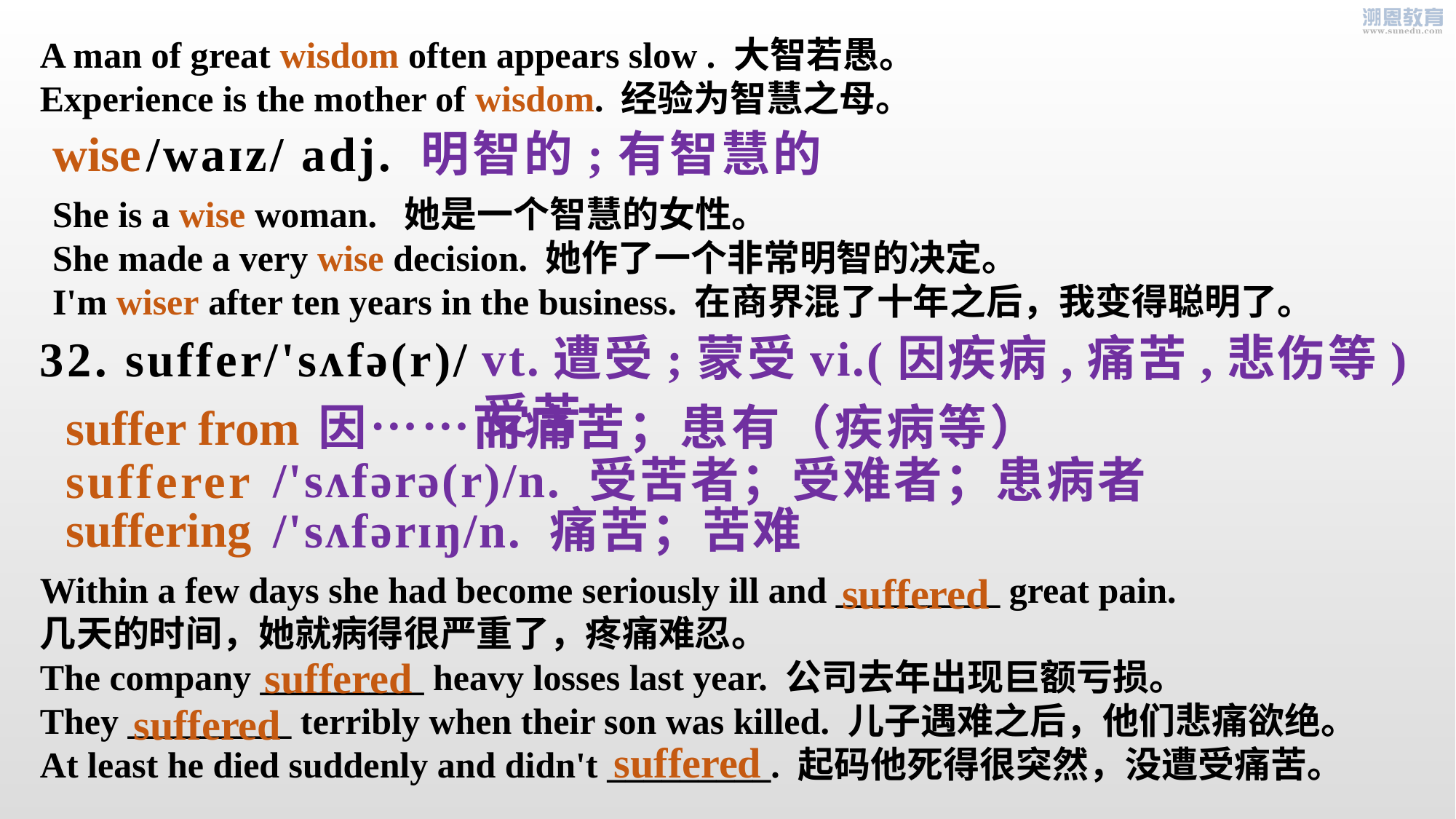

A man of great wisdom often appears slow . 大智若愚。
Experience is the mother of wisdom. 经验为智慧之母。
       /waɪz/ adj. 明智的;有智慧的
wise
She is a wise woman.  她是一个智慧的女性。
She made a very wise decision. 她作了一个非常明智的决定。
I'm wiser after ten years in the business. 在商界混了十年之后，我变得聪明了。
vt.遭受;蒙受vi.(因疾病,痛苦,悲伤等)受苦
32. suffer/'sʌfə(r)/
                  因……而痛苦；患有（疾病等）
suffer from
/'sʌfərə(r)/n. 受苦者；受难者；患病者
sufferer
suffering
/'sʌfərɪŋ/n. 痛苦；苦难
Within a few days she had become seriously ill and _________ great pain.
几天的时间，她就病得很严重了，疼痛难忍。
The company _________ heavy losses last year. 公司去年出现巨额亏损。
They _________ terribly when their son was killed. 儿子遇难之后，他们悲痛欲绝。
At least he died suddenly and didn't _________. 起码他死得很突然，没遭受痛苦。

suffered
suffered
suffered
suffered